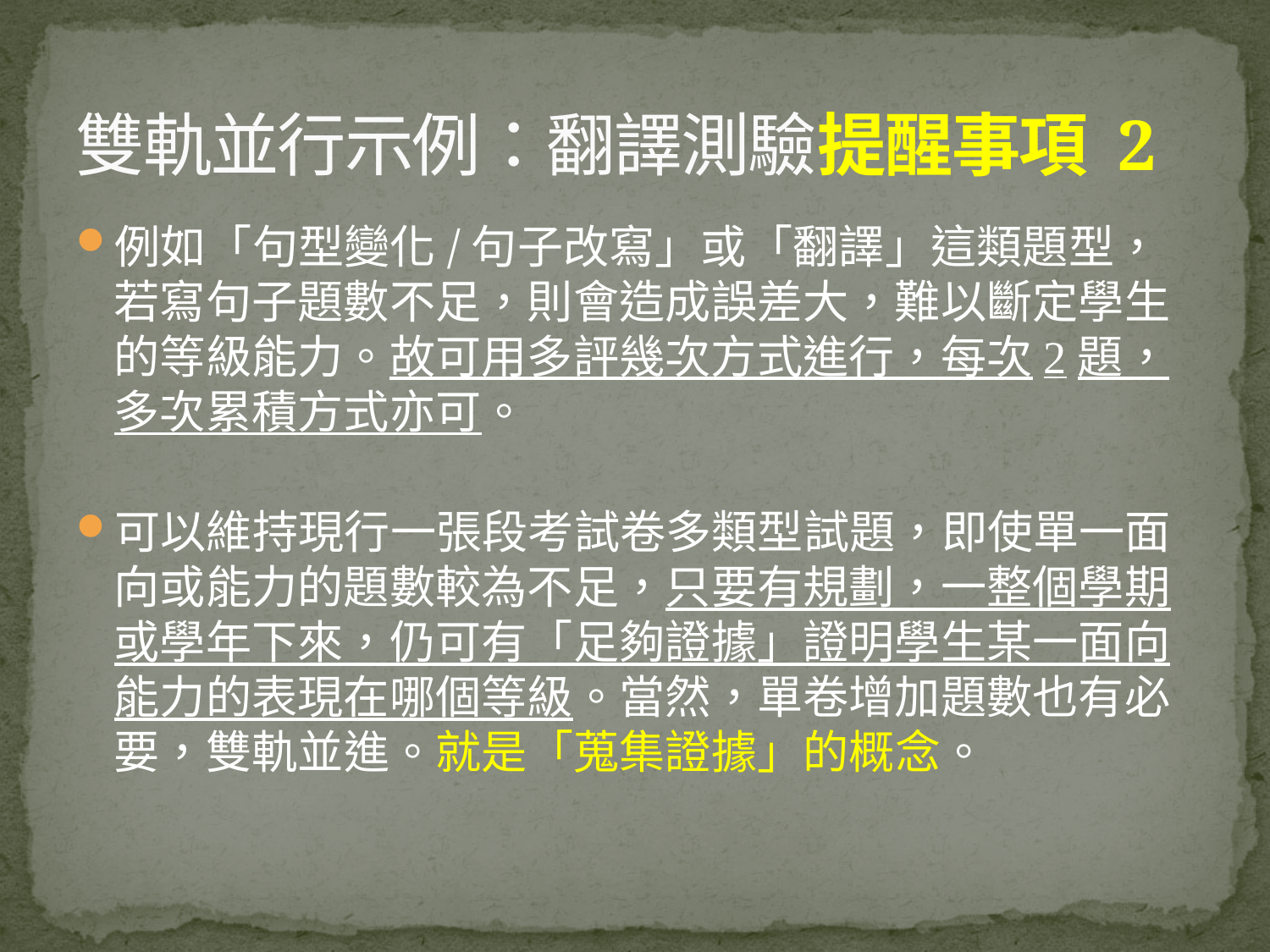

# 雙軌並行示例：翻譯測驗提醒事項 2
例如「句型變化/句子改寫」或「翻譯」這類題型，若寫句子題數不足，則會造成誤差大，難以斷定學生的等級能力。故可用多評幾次方式進行，每次2題，多次累積方式亦可。
可以維持現行一張段考試卷多類型試題，即使單一面向或能力的題數較為不足，只要有規劃，一整個學期或學年下來，仍可有「足夠證據」證明學生某一面向能力的表現在哪個等級。當然，單卷增加題數也有必要，雙軌並進。就是「蒐集證據」的概念。